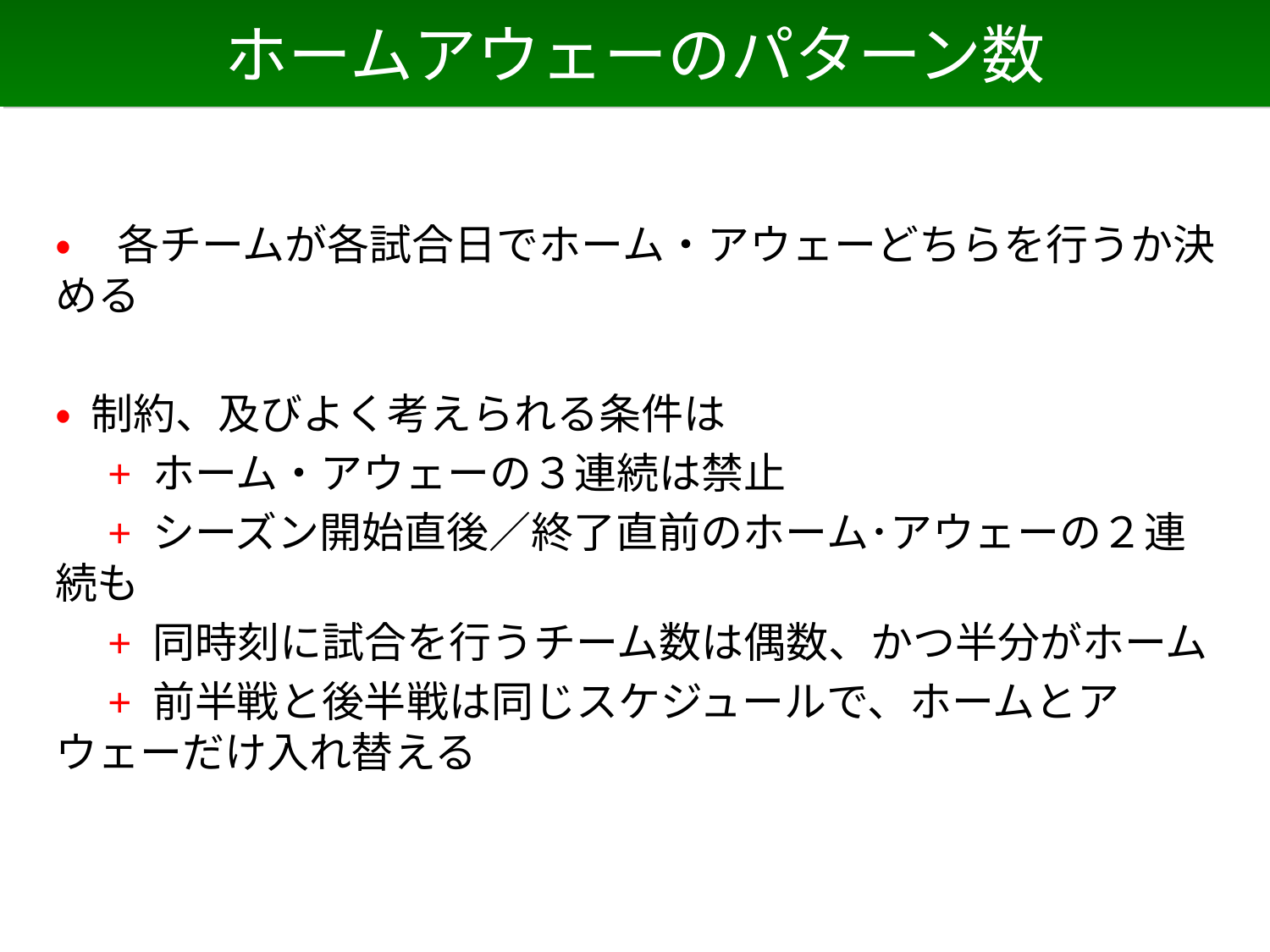

# ホームアウェーのパターン数
• 各チームが各試合日でホーム・アウェーどちらを行うか決める

• 制約、及びよく考えられる条件は
　+ ホーム・アウェーの３連続は禁止
　+ シーズン開始直後／終了直前のホーム･アウェーの２連続も
　+ 同時刻に試合を行うチーム数は偶数、かつ半分がホーム
　+ 前半戦と後半戦は同じスケジュールで、ホームとアウェーだけ入れ替える